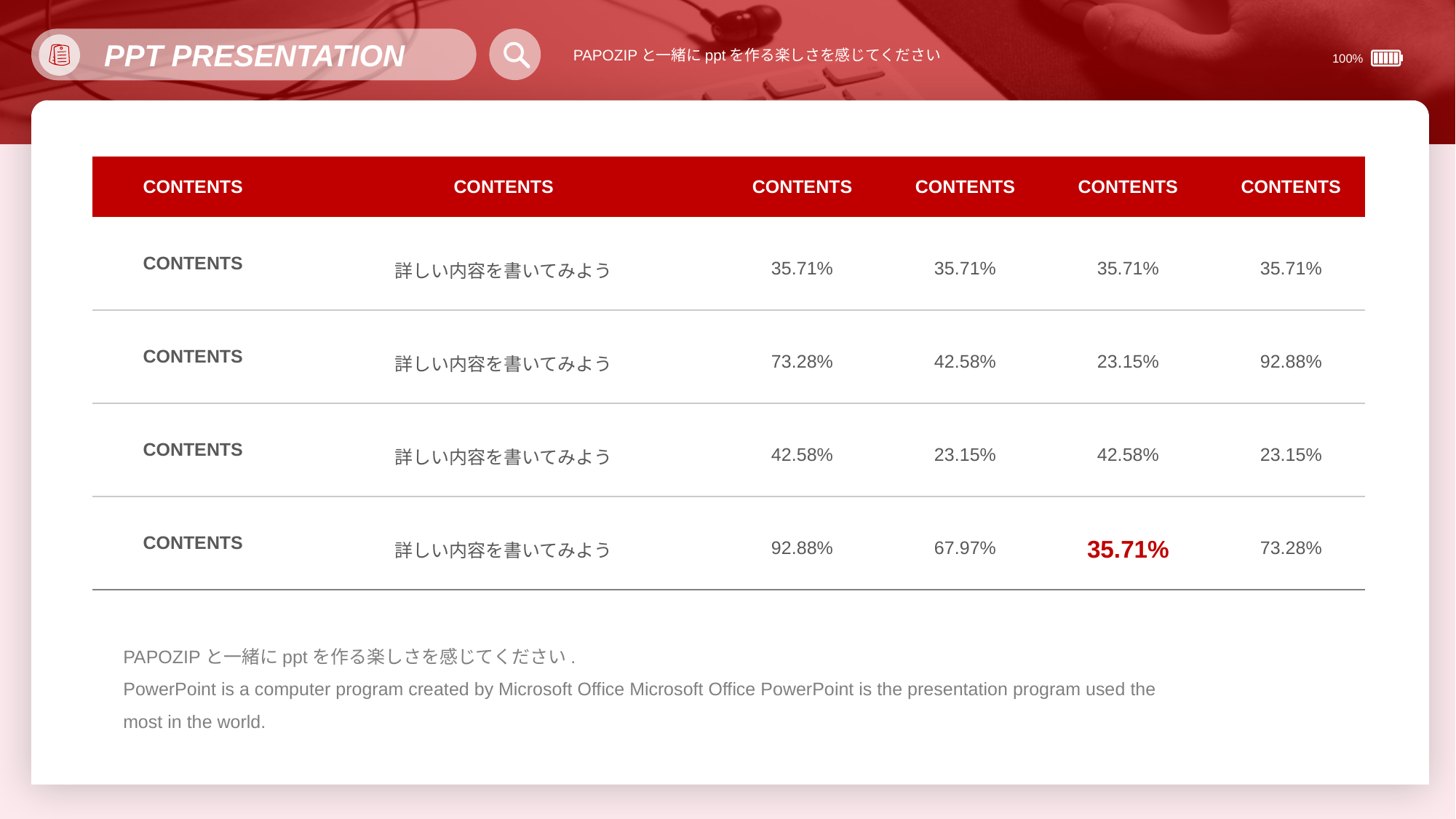

PPT PRESENTATION

PAPOZIPと一緒にpptを作る楽しさを感じてください

100%

| CONTENTS | CONTENTS | CONTENTS | CONTENTS | CONTENTS | CONTENTS |
| --- | --- | --- | --- | --- | --- |
| CONTENTS | 詳しい内容を書いてみよう | 35.71% | 35.71% | 35.71% | 35.71% |
| CONTENTS | 詳しい内容を書いてみよう | 73.28% | 42.58% | 23.15% | 92.88% |
| CONTENTS | 詳しい内容を書いてみよう | 42.58% | 23.15% | 42.58% | 23.15% |
| CONTENTS | 詳しい内容を書いてみよう | 92.88% | 67.97% | 35.71% | 73.28% |
PAPOZIPと一緒にpptを作る楽しさを感じてください.
PowerPoint is a computer program created by Microsoft Office Microsoft Office PowerPoint is the presentation program used the most in the world.